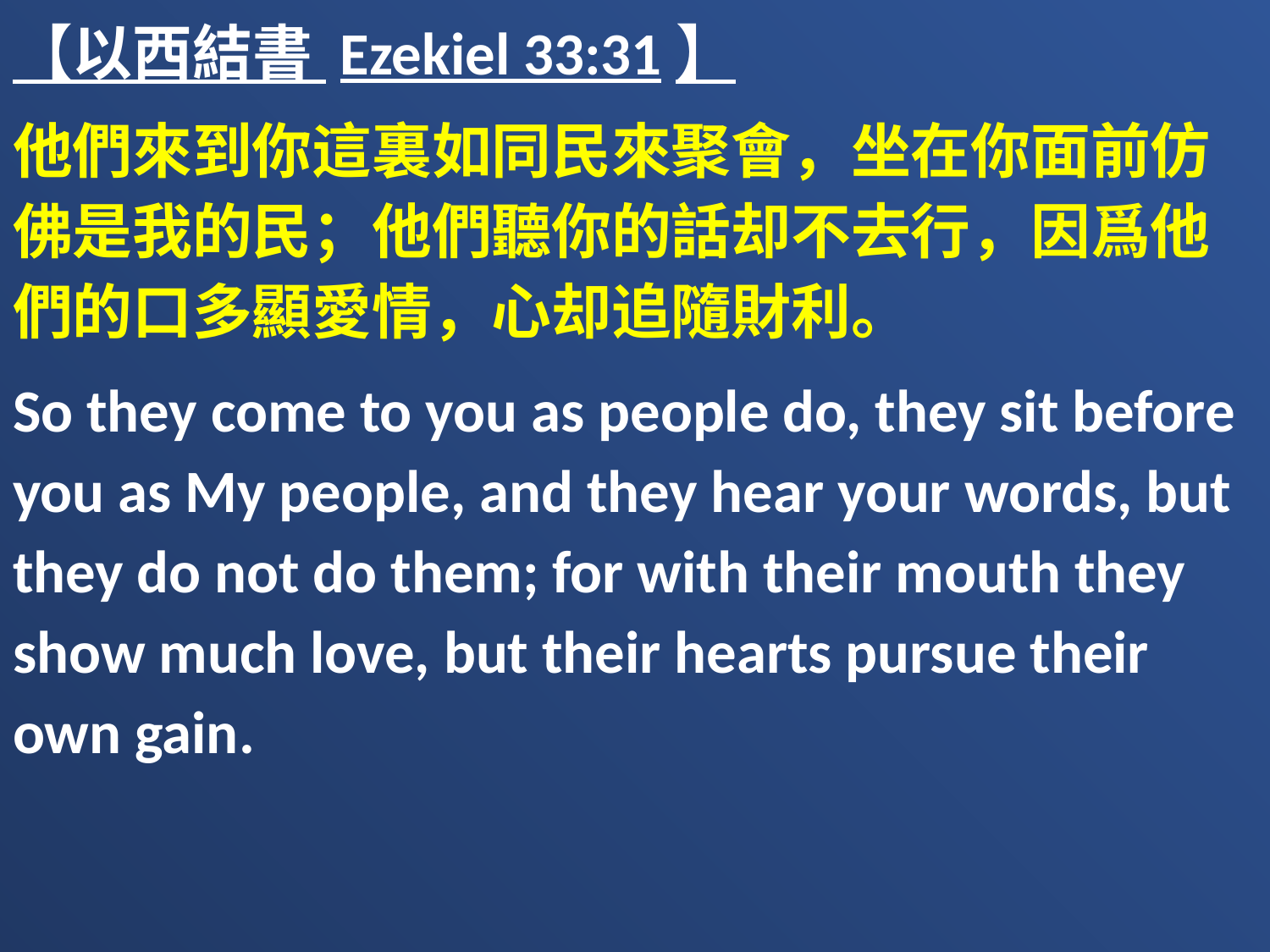

【以西結書 Ezekiel 33:31】
他們來到你這裏如同民來聚會，坐在你面前仿佛是我的民；他們聽你的話却不去行，因爲他們的口多顯愛情，心却追隨財利。
So they come to you as people do, they sit before you as My people, and they hear your words, but they do not do them; for with their mouth they show much love, but their hearts pursue their own gain.